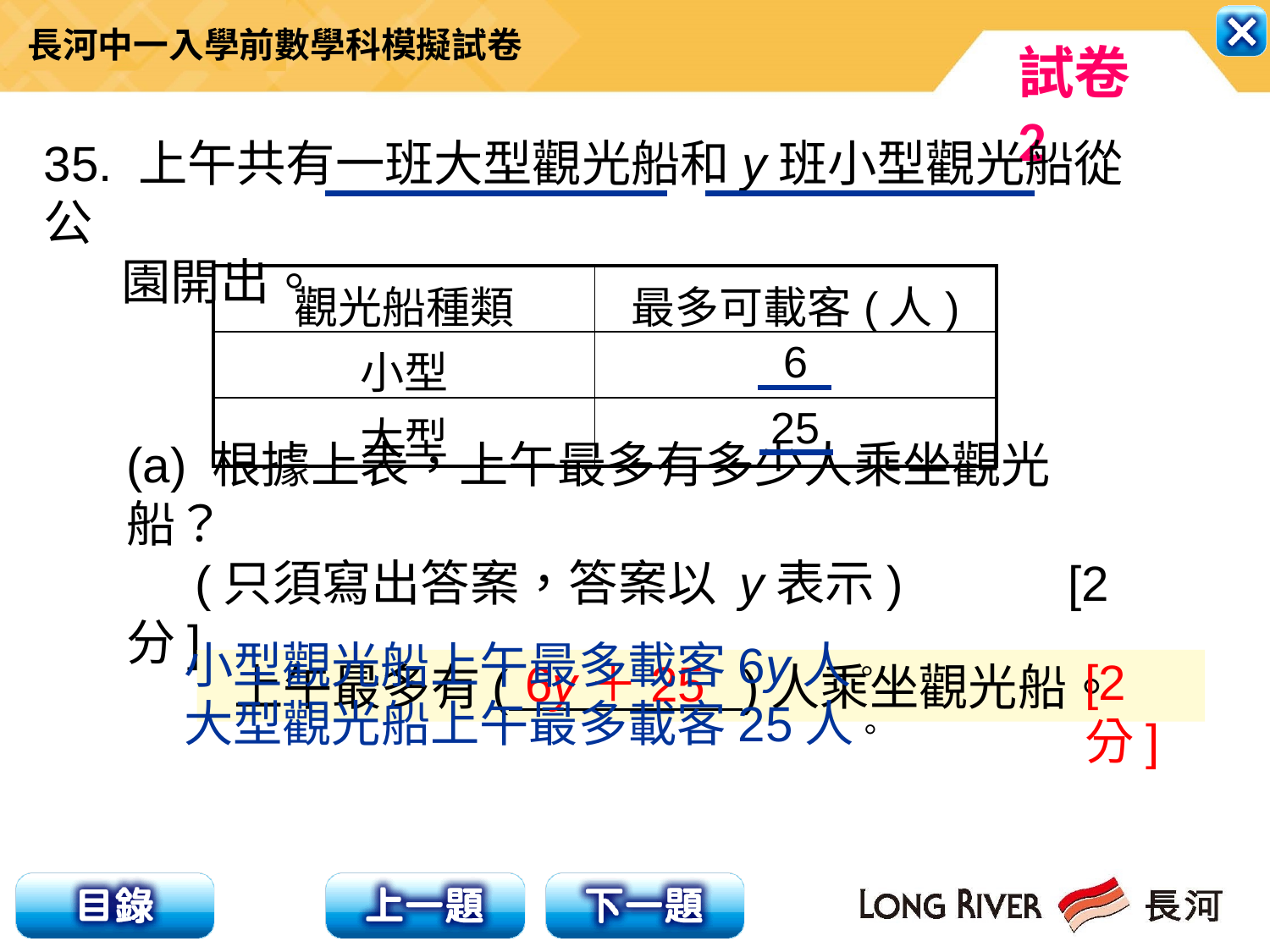

35. 上午共有一班大型觀光船和y班小型觀光船從公
      園開出。
| 觀光船種類 | 最多可載客(人) |
| --- | --- |
| 小型 | 6 |
| 大型 | 25 |
(a) 根據上表，上午最多有多少人乘坐觀光船？
     (只須寫出答案，答案以 y表示)            [2分]
小型觀光船上午最多載客6y人。
[2分]
6y＋25
上午最多有(                 )人乘坐觀光船。
大型觀光船上午最多載客25人。